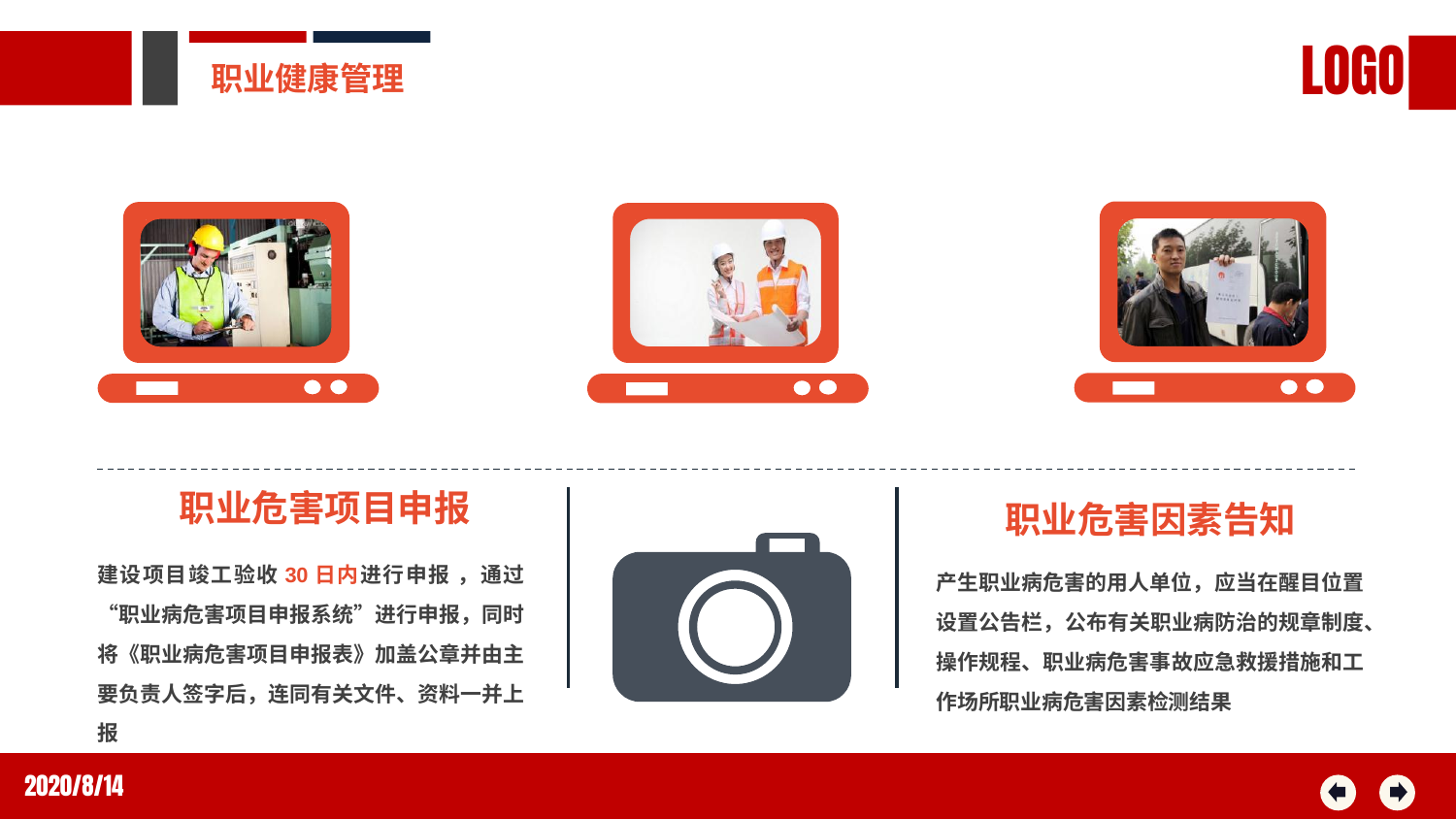

职业健康管理

职业危害项目申报
建设项目竣工验收30日内进行申报 ，通过“职业病危害项目申报系统”进行申报，同时将《职业病危害项目申报表》加盖公章并由主要负责人签字后，连同有关文件、资料一并上报
职业危害因素告知
产生职业病危害的用人单位，应当在醒目位置设置公告栏，公布有关职业病防治的规章制度、操作规程、职业病危害事故应急救援措施和工作场所职业病危害因素检测结果

2020/8/14